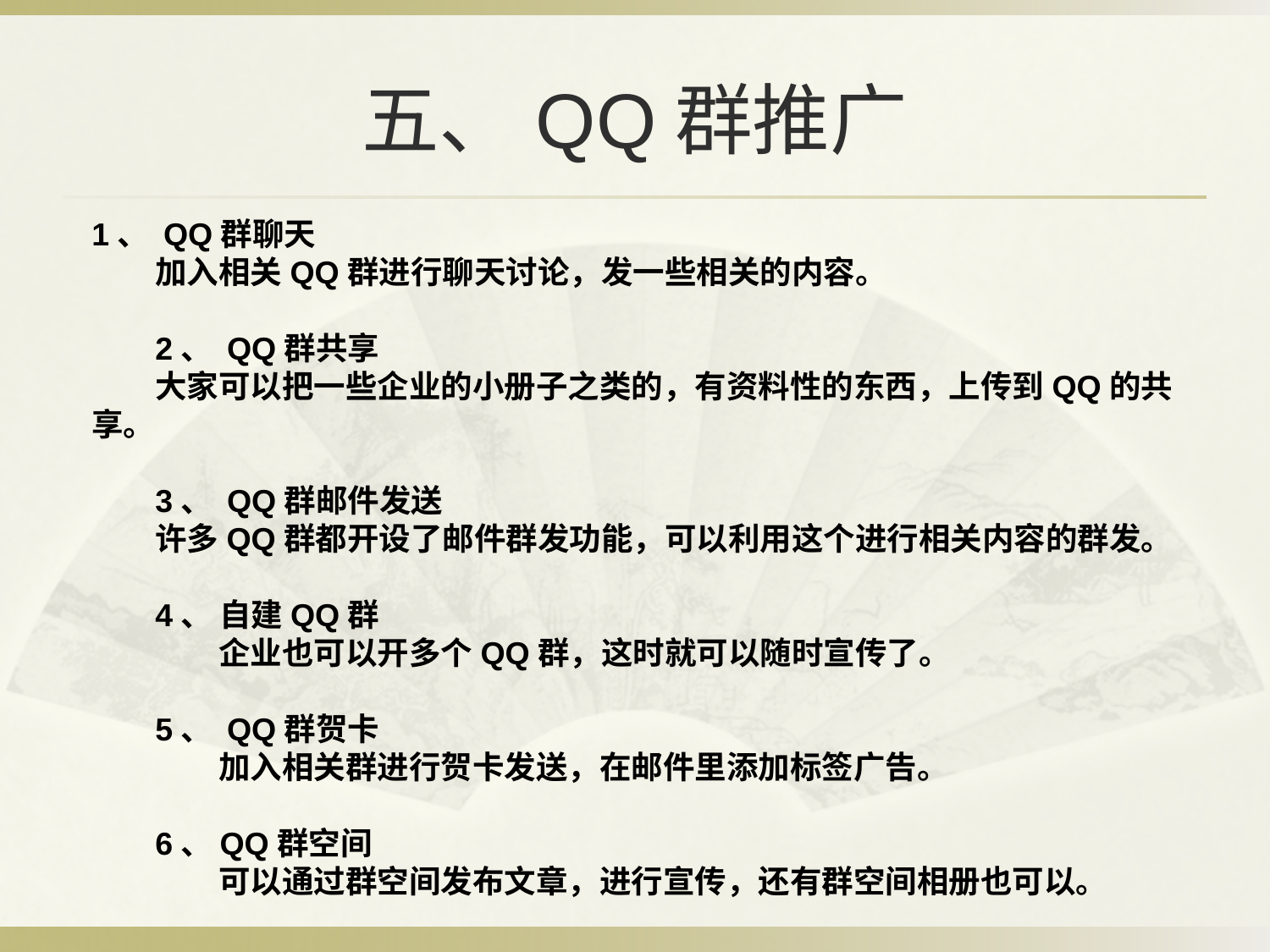

# 五、QQ群推广
1、 QQ群聊天
加入相关QQ群进行聊天讨论，发一些相关的内容。

2、 QQ群共享
大家可以把一些企业的小册子之类的，有资料性的东西，上传到QQ的共享。

3、 QQ群邮件发送
许多QQ群都开设了邮件群发功能，可以利用这个进行相关内容的群发。

4、 自建QQ群
　　企业也可以开多个QQ群，这时就可以随时宣传了。

5、 QQ群贺卡
　　加入相关群进行贺卡发送，在邮件里添加标签广告。

6、QQ群空间
　　可以通过群空间发布文章，进行宣传，还有群空间相册也可以。